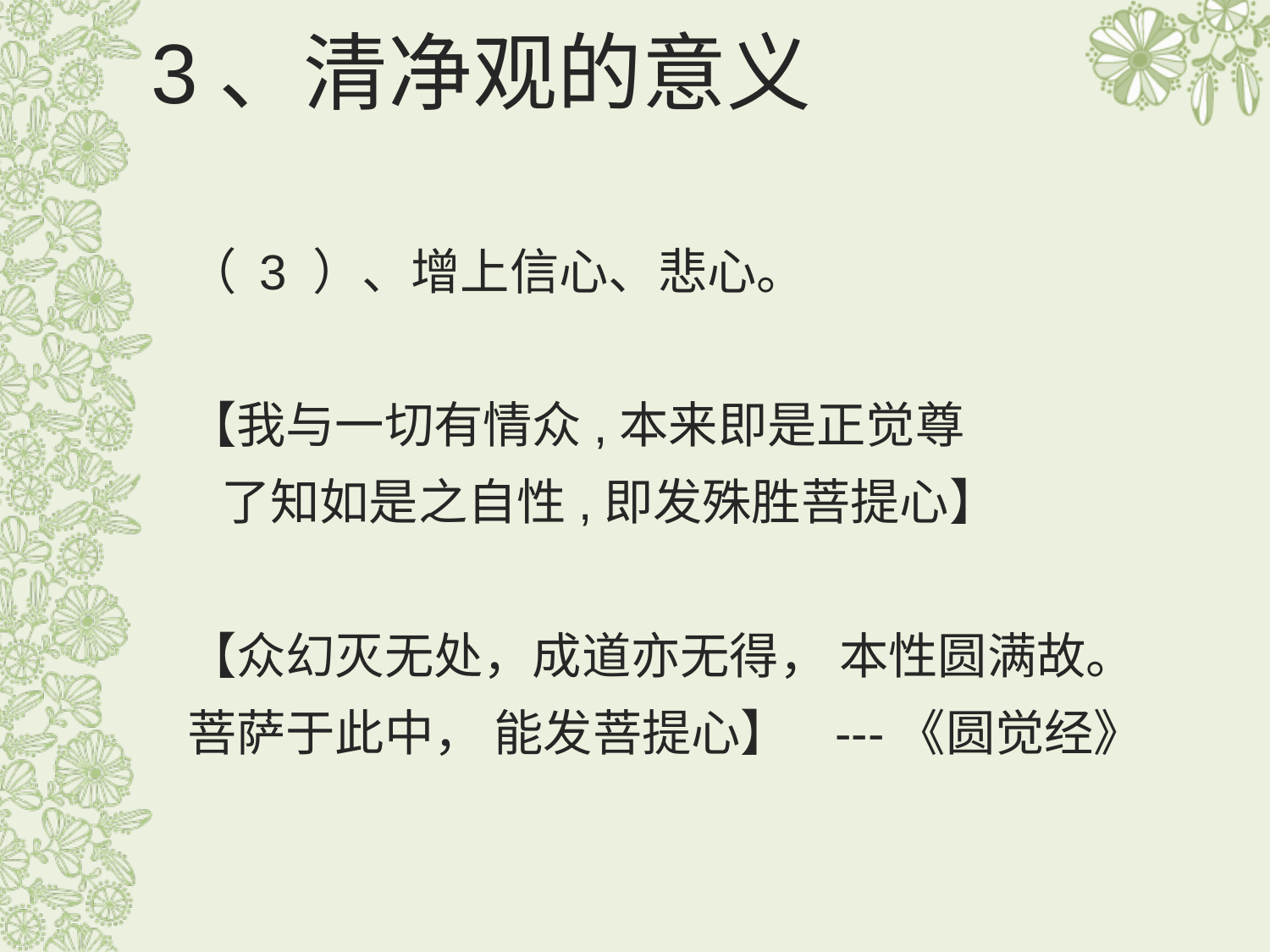

# 3、清净观的意义
（ 3 ）、增上信心、悲心。

【我与一切有情众,本来即是正觉尊
  了知如是之自性,即发殊胜菩提心】

【众幻灭无处，成道亦无得， 本性圆满故。
菩萨于此中， 能发菩提心】   ---《圆觉经》